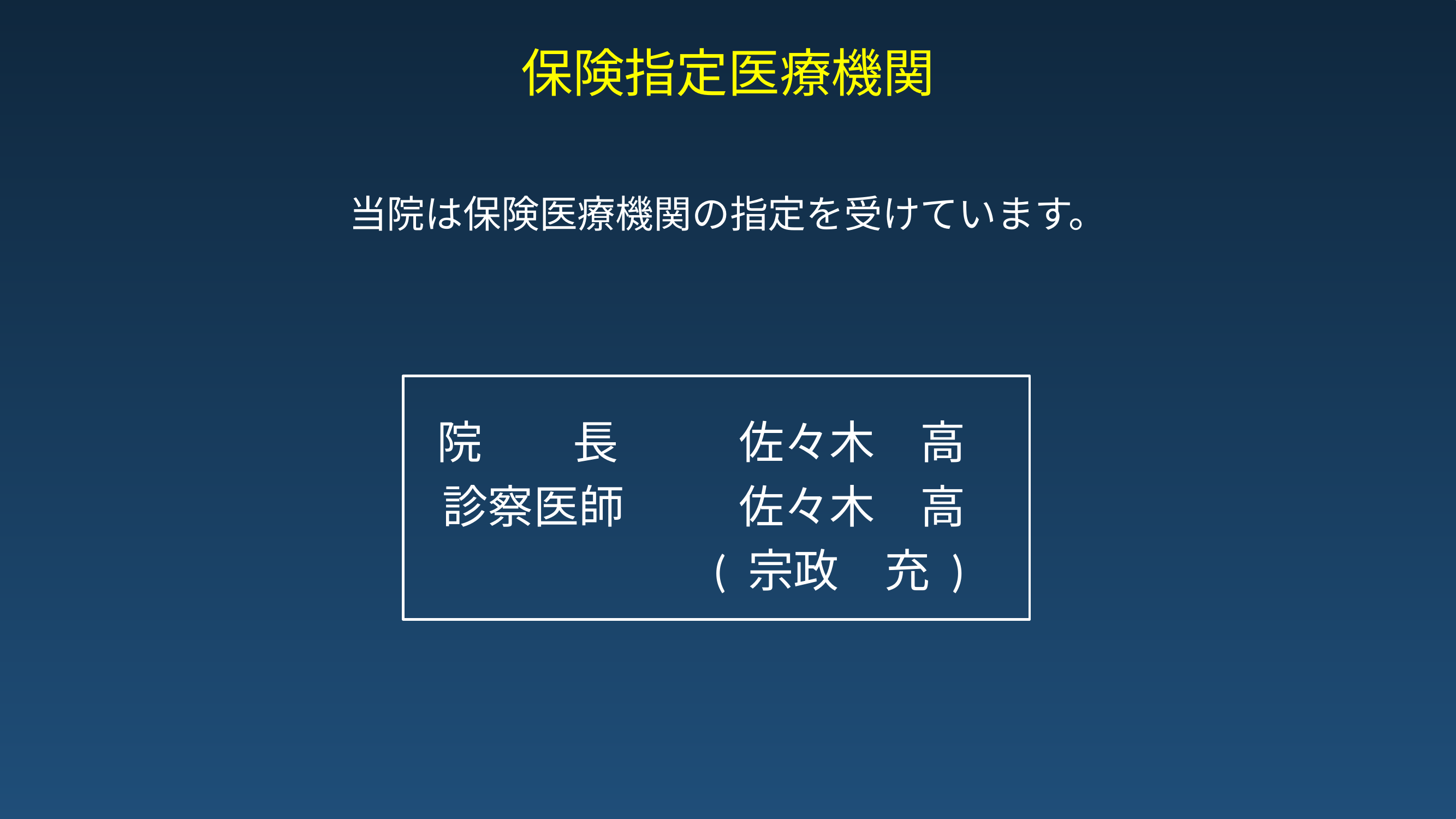

# 保険指定医療機関 当院は保険医療機関の指定を受けています。

    院　　長　　	佐々木　高
  診察医師　 	佐々木　高
　			( 宗政　充 )